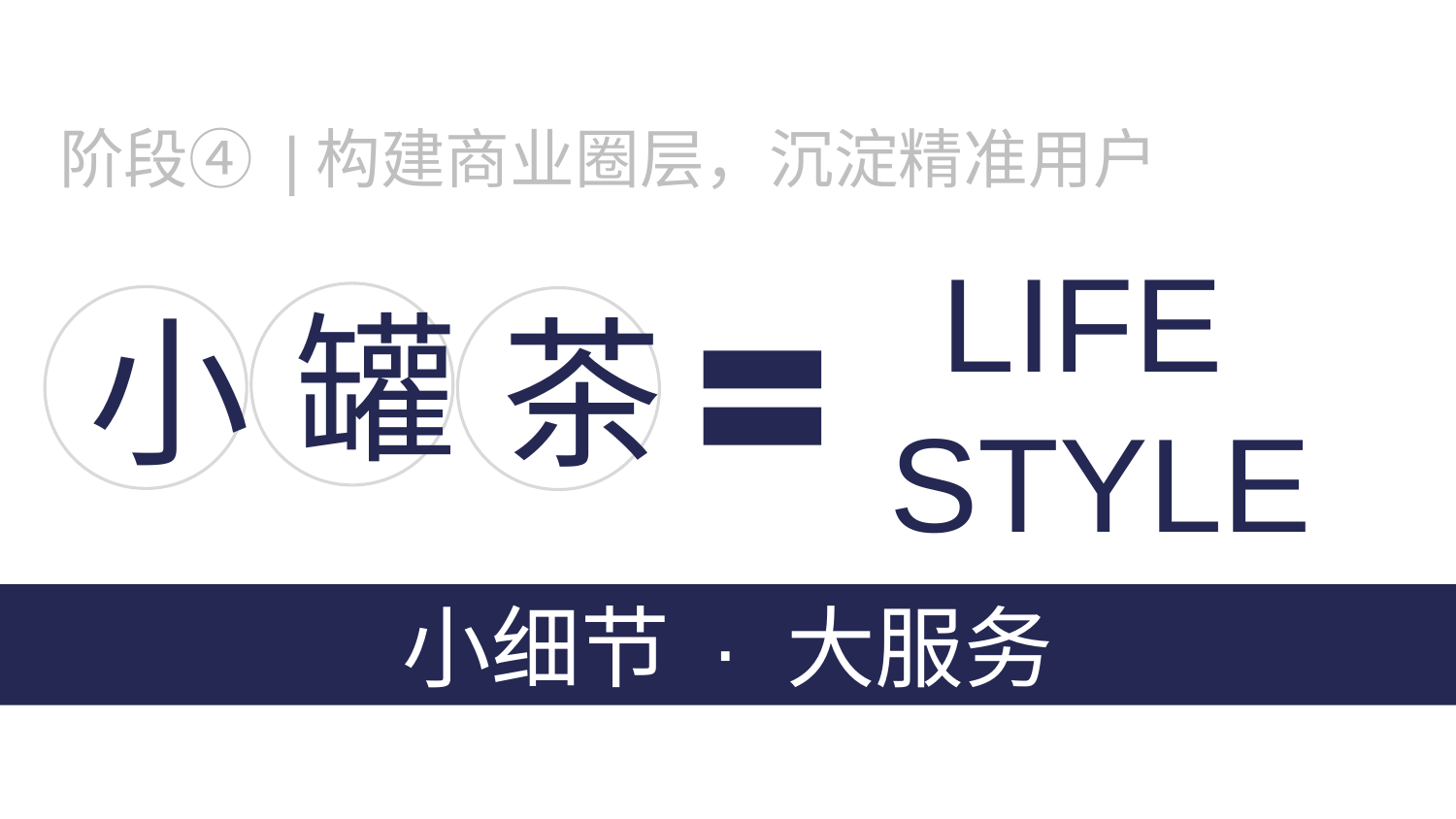

阶段④ |构建商业圈层，沉淀精准用户

LIFE
STYLE
罐
小
茶

小细节 · 大服务